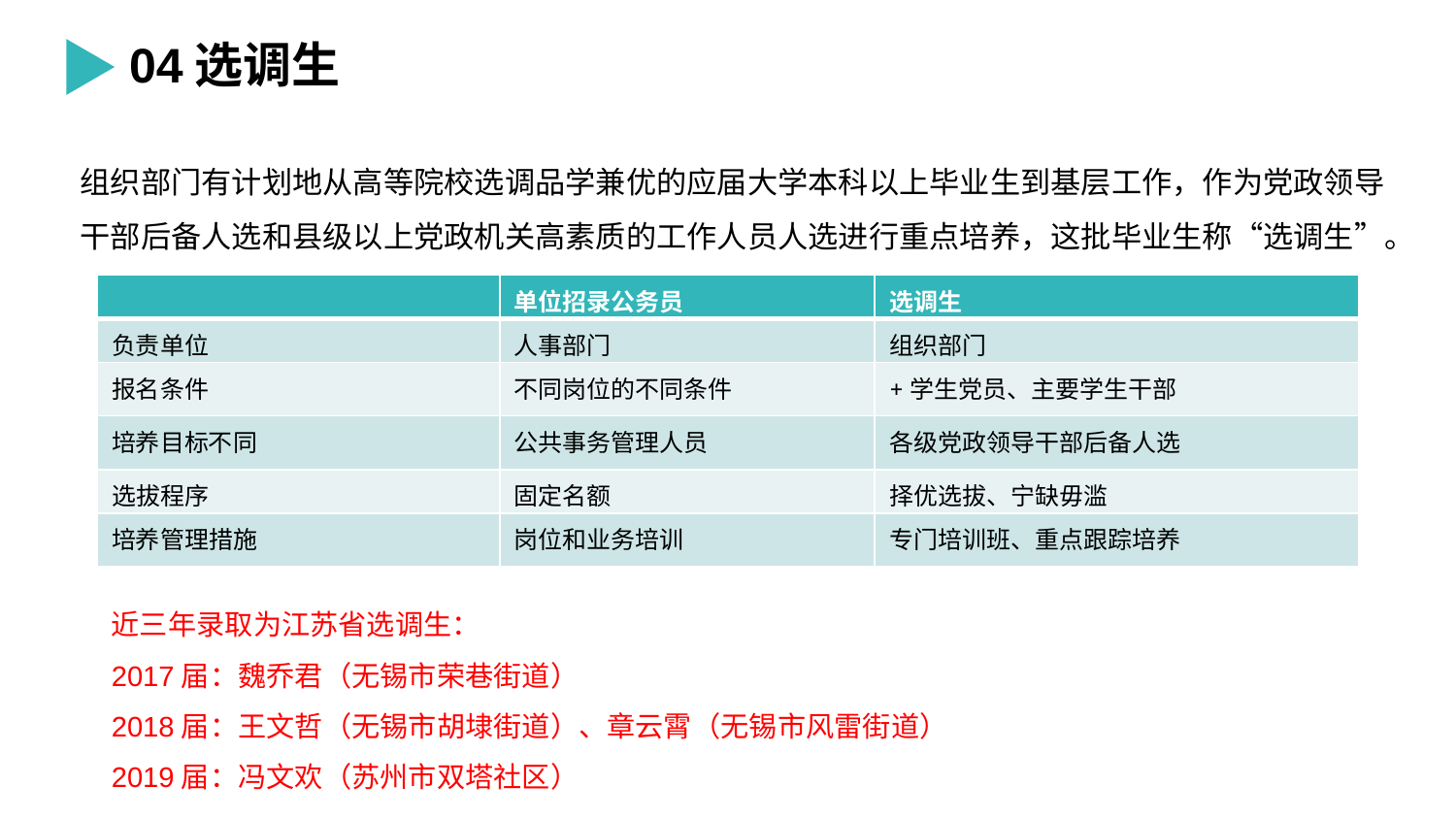

# 04选调生

组织部门有计划地从高等院校选调品学兼优的应届大学本科以上毕业生到基层工作，作为党政领导干部后备人选和县级以上党政机关高素质的工作人员人选进行重点培养，这批毕业生称“选调生”。
|  | 单位招录公务员 | 选调生 |
| --- | --- | --- |
| 负责单位 | 人事部门 | 组织部门 |
| 报名条件 | 不同岗位的不同条件 | +学生党员、主要学生干部 |
| 培养目标不同 | 公共事务管理人员 | 各级党政领导干部后备人选 |
| 选拔程序 | 固定名额 | 择优选拔、宁缺毋滥 |
| 培养管理措施 | 岗位和业务培训 | 专门培训班、重点跟踪培养 |
近三年录取为江苏省选调生：
2017届：魏乔君（无锡市荣巷街道）
2018届：王文哲（无锡市胡埭街道）、章云霄（无锡市风雷街道）
2019届：冯文欢（苏州市双塔社区）